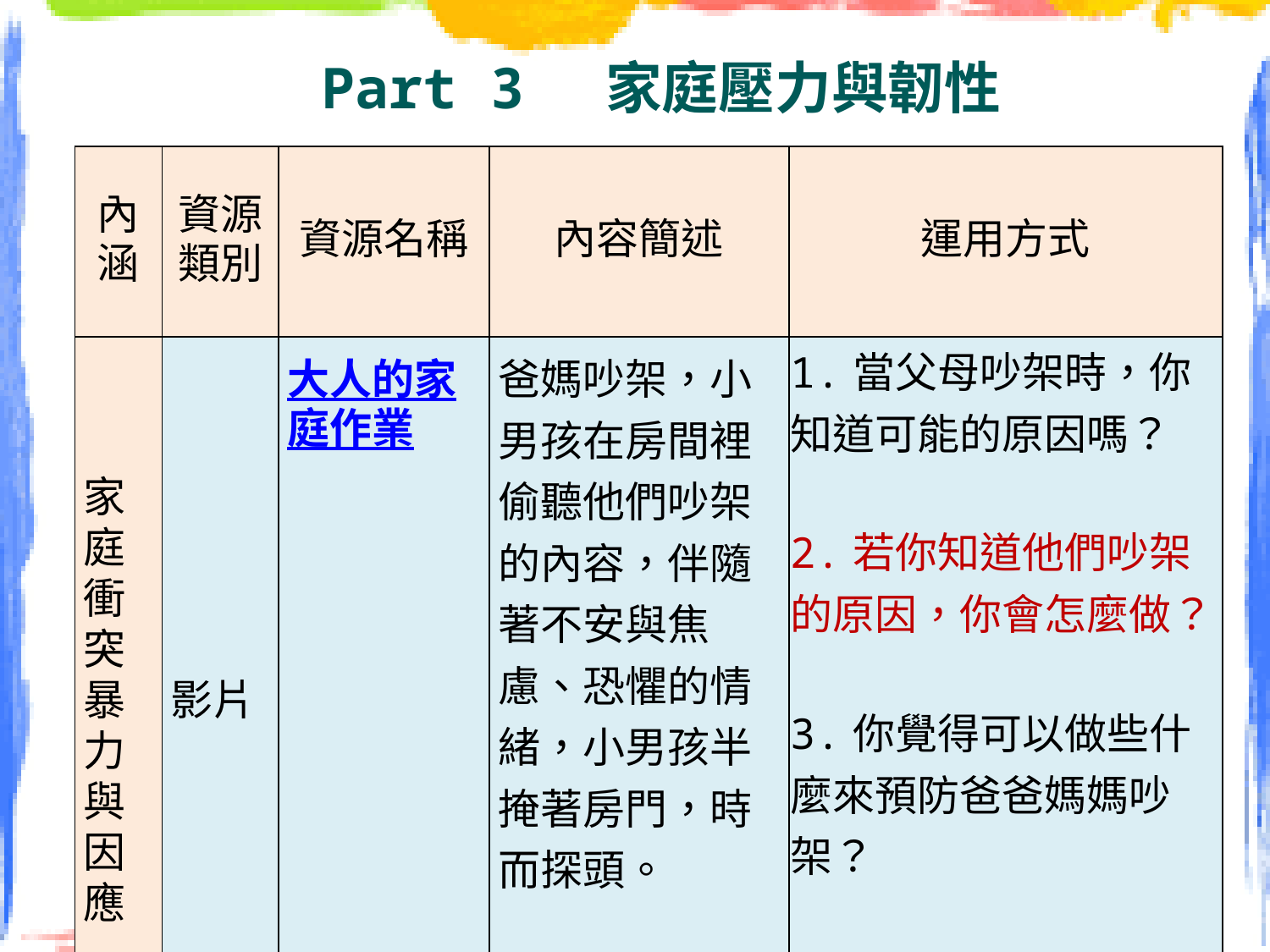

Part 3  家庭壓力與韌性
| 內涵 | 資源類別 | 資源名稱 | 內容簡述 | 運用方式 |
| --- | --- | --- | --- | --- |
| 家庭衝突暴力與因應 | 影片 | 大人的家庭作業 | 爸媽吵架，小男孩在房間裡偷聽他們吵架的內容，伴隨著不安與焦慮、恐懼的情緒，小男孩半掩著房門，時而探頭。 | 1.當父母吵架時，你知道可能的原因嗎？ 2.若你知道他們吵架的原因，你會怎麼做？ 3.你覺得可以做些什麼來預防爸爸媽媽吵架？ 4.家人爭吵，有哪些方法可以解決衝突？ |